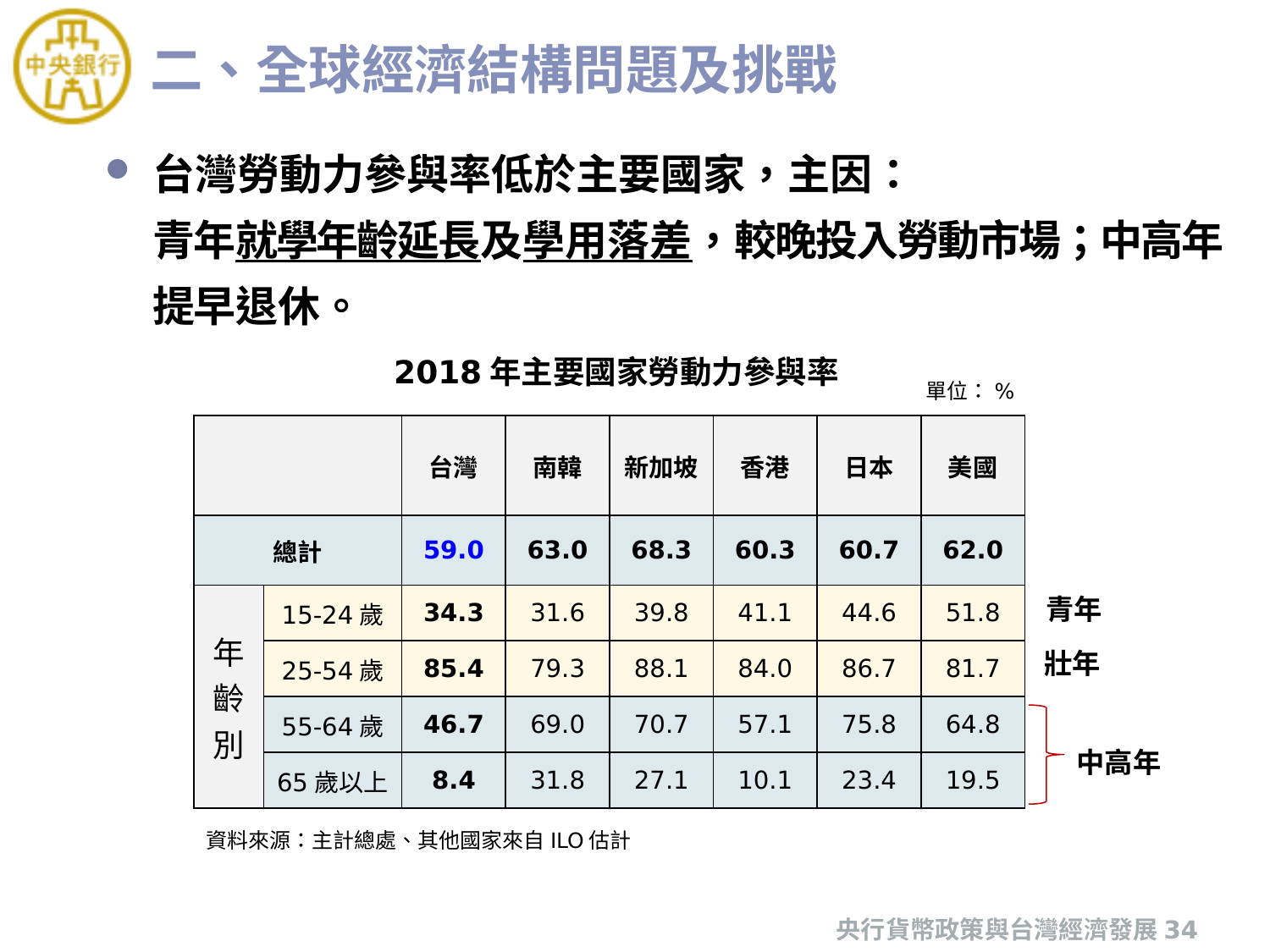

# 二、全球經濟結構問題及挑戰
台灣勞動力參與率低於主要國家，主因：
青年就學年齡延長及學用落差，較晚投入勞動市場；中高年提早退休。
2018年主要國家勞動力參與率
單位：%
|  |  | 台灣 | 南韓 | 新加坡 | 香港 | 日本 | 美國 |
| --- | --- | --- | --- | --- | --- | --- | --- |
| 總計 |  | 59.0 | 63.0 | 68.3 | 60.3 | 60.7 | 62.0 |
| 年 齡 別 | 15-24歲 | 34.3 | 31.6 | 39.8 | 41.1 | 44.6 | 51.8 |
|  | 25-54歲 | 85.4 | 79.3 | 88.1 | 84.0 | 86.7 | 81.7 |
|  | 55-64歲 | 46.7 | 69.0 | 70.7 | 57.1 | 75.8 | 64.8 |
|  | 65歲以上 | 8.4 | 31.8 | 27.1 | 10.1 | 23.4 | 19.5 |
青年
壯年

中高年
資料來源：主計總處、其他國家來自ILO估計
央行貨幣政策與台灣經濟發展
34